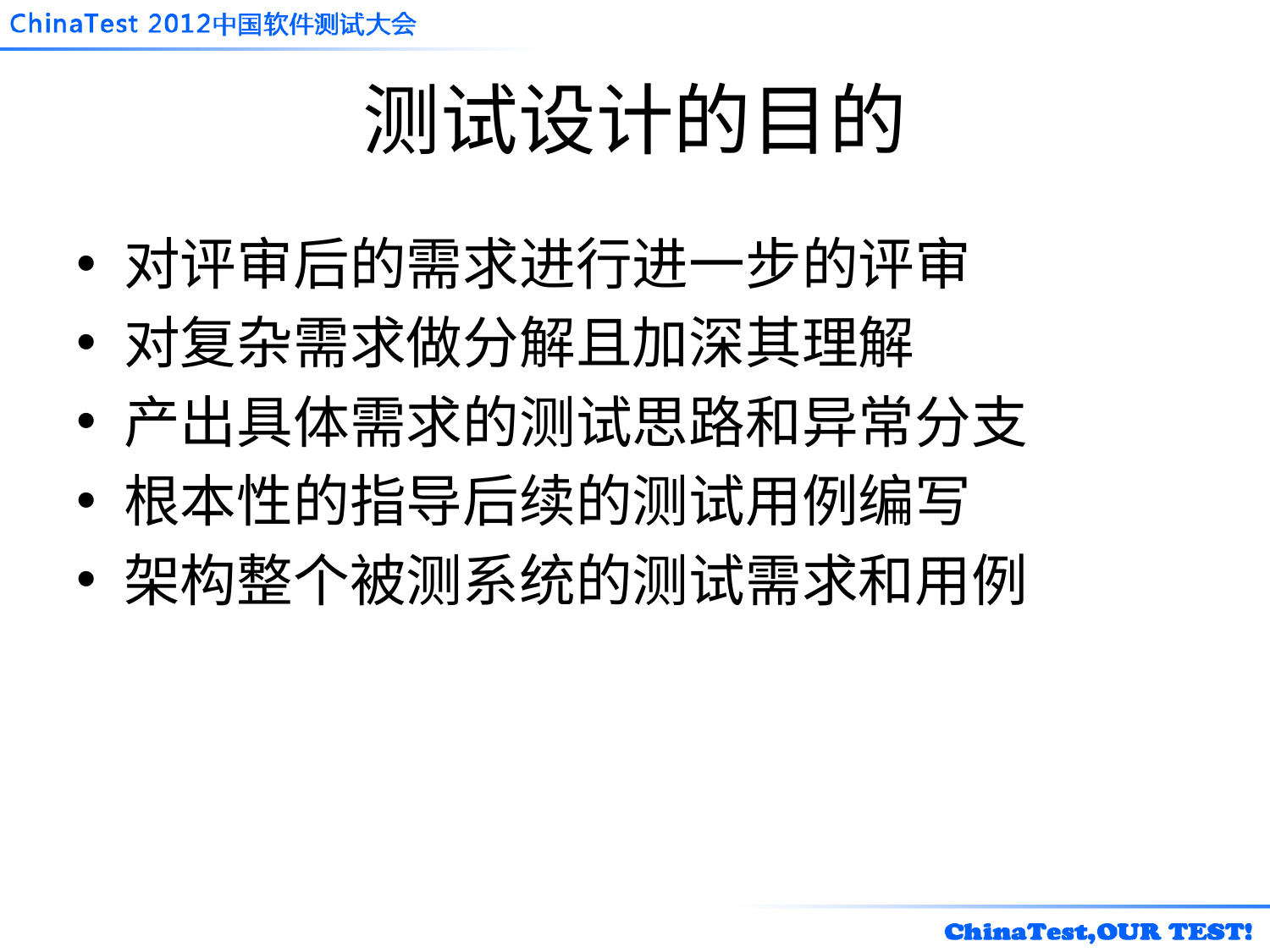

# 测试设计的目的
对评审后的需求进行进一步的评审
对复杂需求做分解且加深其理解
产出具体需求的测试思路和异常分支
根本性的指导后续的测试用例编写
架构整个被测系统的测试需求和用例